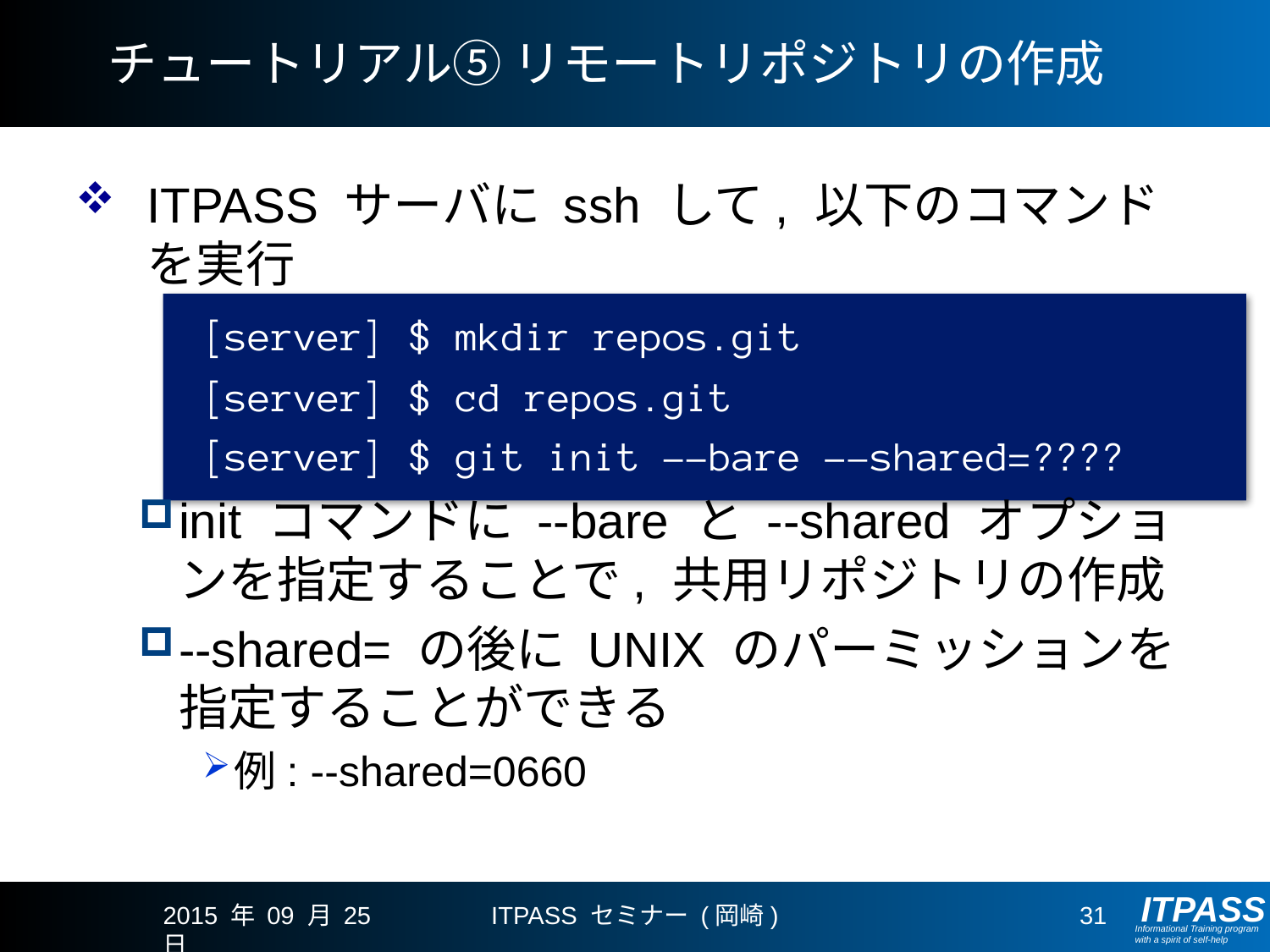

# チュートリアル⑤ リモートリポジトリの作成
ITPASS サーバに ssh して, 以下のコマンドを実行
	[server] $ mkdir repos.git
	[server] $ cd repos.git
	[server] $ git init --bare -–shared=????
init コマンドに --bare と --shared オプションを指定することで, 共用リポジトリの作成
--shared= の後に UNIX のパーミッションを指定することができる
例: --shared=0660

2015 年 09 月 25 日
ITPASS セミナー (岡崎)
31